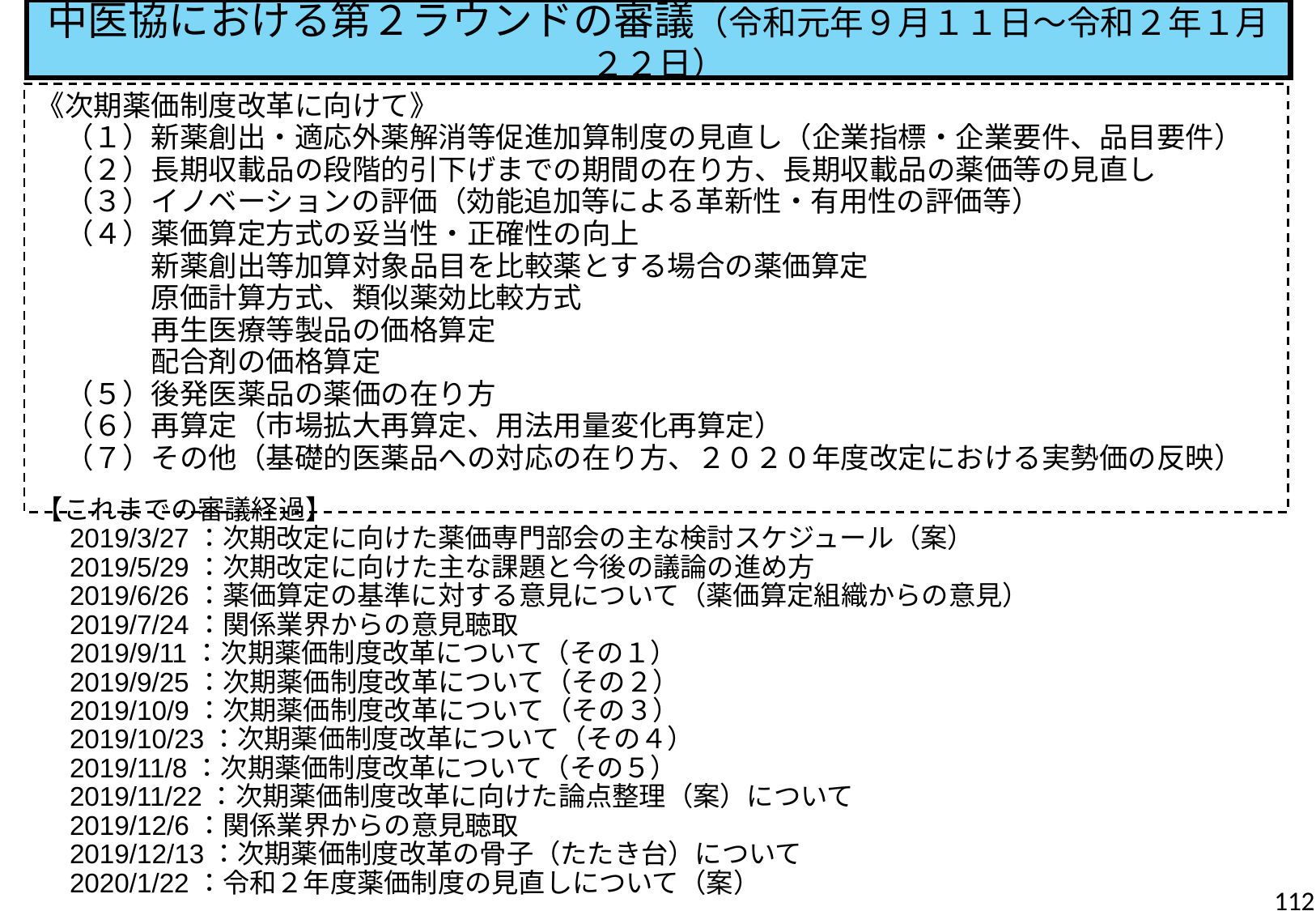

中医協における第２ラウンドの審議（令和元年９月１１日～令和２年１月２２日）
《次期薬価制度改革に向けて》
　（１）新薬創出・適応外薬解消等促進加算制度の見直し（企業指標・企業要件、品目要件）
　（２）長期収載品の段階的引下げまでの期間の在り方、長期収載品の薬価等の見直し
　（３）イノベーションの評価（効能追加等による革新性・有用性の評価等）
　（４）薬価算定方式の妥当性・正確性の向上
　　　　新薬創出等加算対象品目を比較薬とする場合の薬価算定
　　　　原価計算方式、類似薬効比較方式
　　　　再生医療等製品の価格算定
　　　　配合剤の価格算定
　（５）後発医薬品の薬価の在り方
　（６）再算定（市場拡大再算定、用法用量変化再算定）
　（７）その他（基礎的医薬品への対応の在り方、２０２０年度改定における実勢価の反映）
【これまでの審議経過】
　2019/3/27：次期改定に向けた薬価専門部会の主な検討スケジュール（案）
　2019/5/29：次期改定に向けた主な課題と今後の議論の進め方
　2019/6/26：薬価算定の基準に対する意見について（薬価算定組織からの意見）
　2019/7/24：関係業界からの意見聴取
　2019/9/11：次期薬価制度改革について（その１）
　2019/9/25：次期薬価制度改革について（その２）
　2019/10/9：次期薬価制度改革について（その３）
　2019/10/23：次期薬価制度改革について（その４）
　2019/11/8：次期薬価制度改革について（その５）
　2019/11/22：次期薬価制度改革に向けた論点整理（案）について
　2019/12/6：関係業界からの意見聴取
　2019/12/13：次期薬価制度改革の骨子（たたき台）について
　2020/1/22：令和２年度薬価制度の見直しについて（案）
112